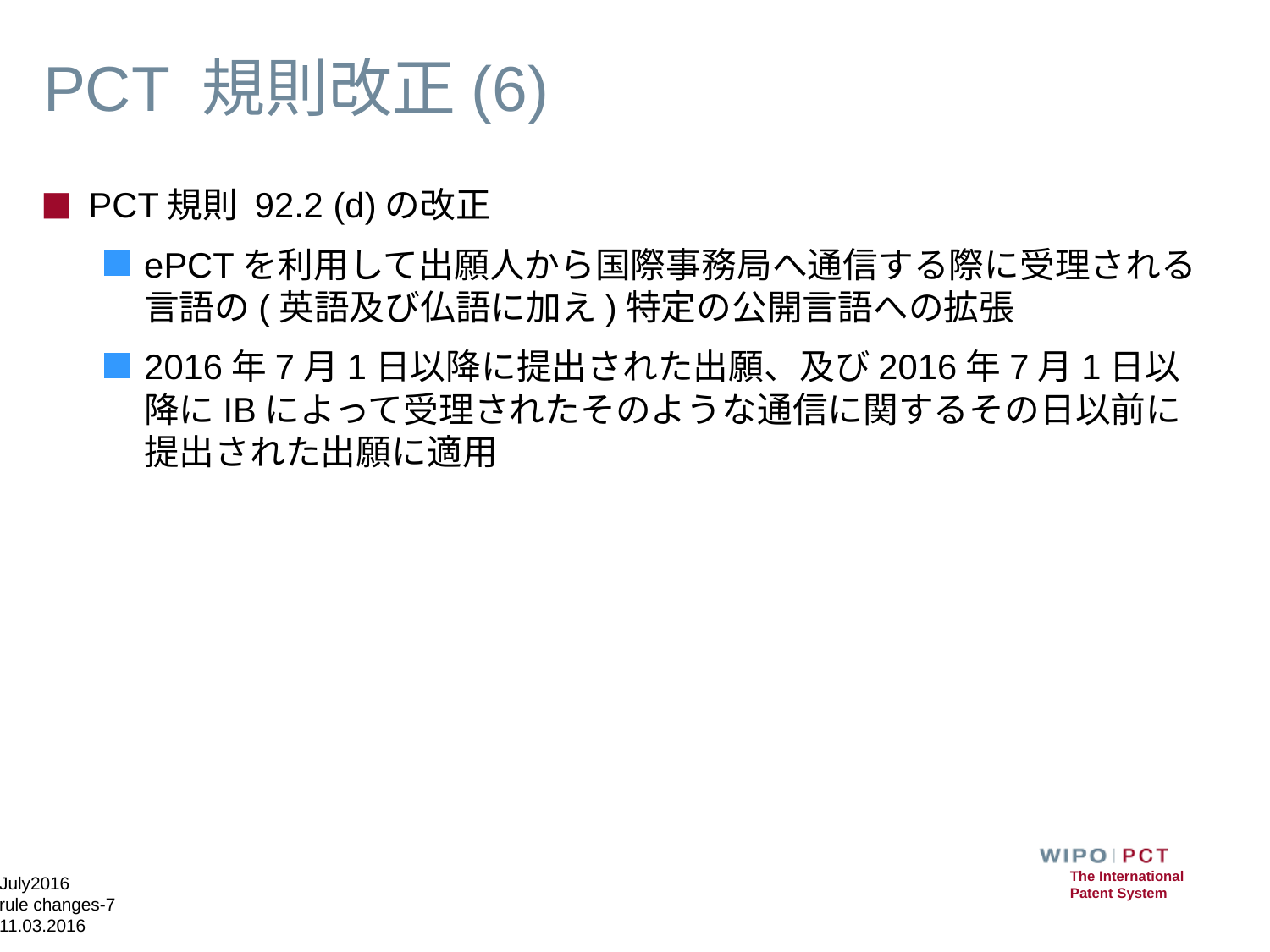

# PCT 規則改正(6)
PCT規則 92.2 (d)の改正
ePCTを利用して出願人から国際事務局へ通信する際に受理される言語の(英語及び仏語に加え)特定の公開言語への拡張
2016年7月1日以降に提出された出願、及び2016年7月1日以降にIBによって受理されたそのような通信に関するその日以前に提出された出願に適用